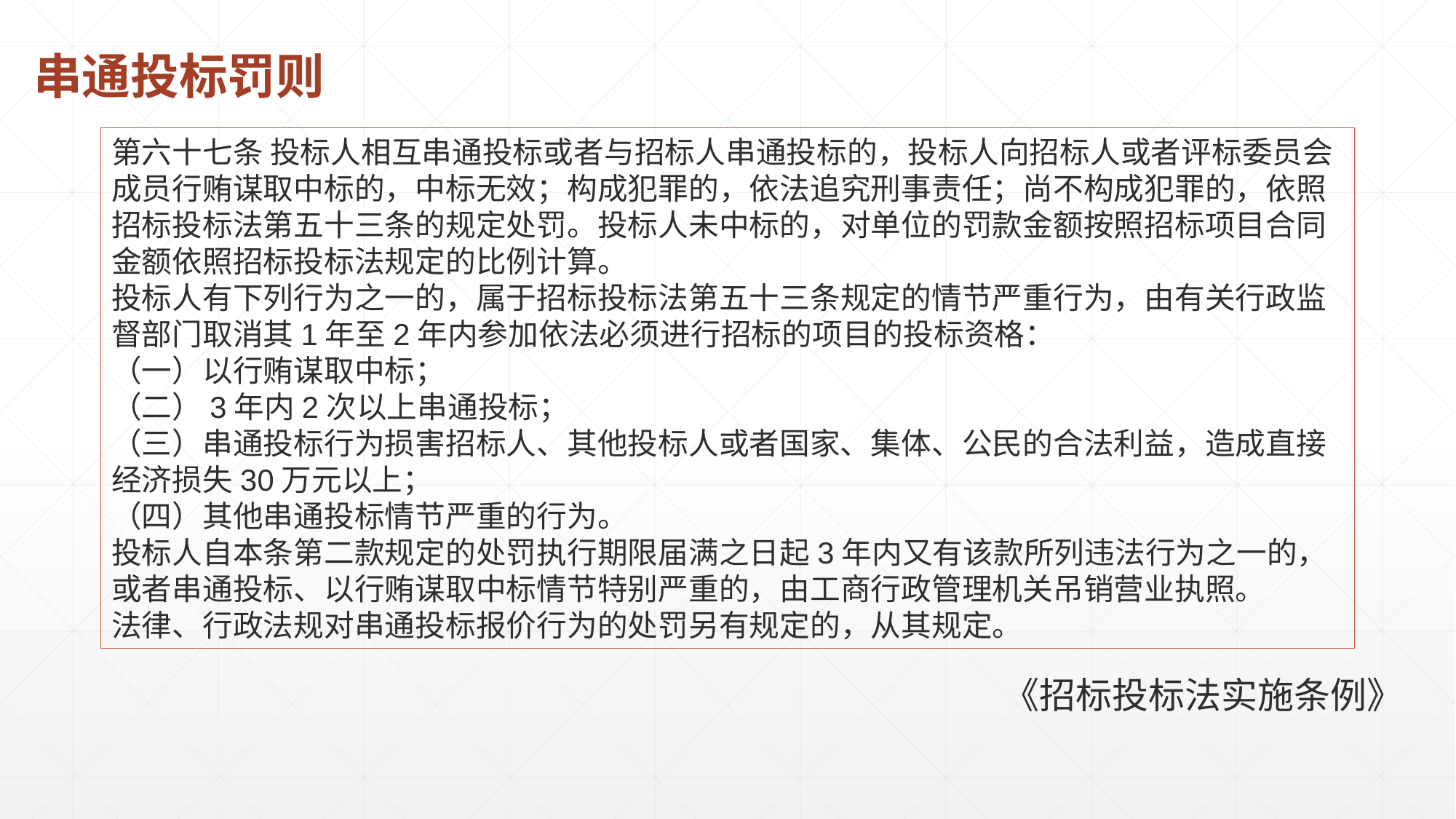

串通投标罚则
第六十七条 投标人相互串通投标或者与招标人串通投标的，投标人向招标人或者评标委员会成员行贿谋取中标的，中标无效；构成犯罪的，依法追究刑事责任；尚不构成犯罪的，依照招标投标法第五十三条的规定处罚。投标人未中标的，对单位的罚款金额按照招标项目合同金额依照招标投标法规定的比例计算。
投标人有下列行为之一的，属于招标投标法第五十三条规定的情节严重行为，由有关行政监督部门取消其1年至2年内参加依法必须进行招标的项目的投标资格：
（一）以行贿谋取中标；
（二）3年内2次以上串通投标；
（三）串通投标行为损害招标人、其他投标人或者国家、集体、公民的合法利益，造成直接经济损失30万元以上；
（四）其他串通投标情节严重的行为。
投标人自本条第二款规定的处罚执行期限届满之日起3年内又有该款所列违法行为之一的，或者串通投标、以行贿谋取中标情节特别严重的，由工商行政管理机关吊销营业执照。
法律、行政法规对串通投标报价行为的处罚另有规定的，从其规定。
《招标投标法实施条例》